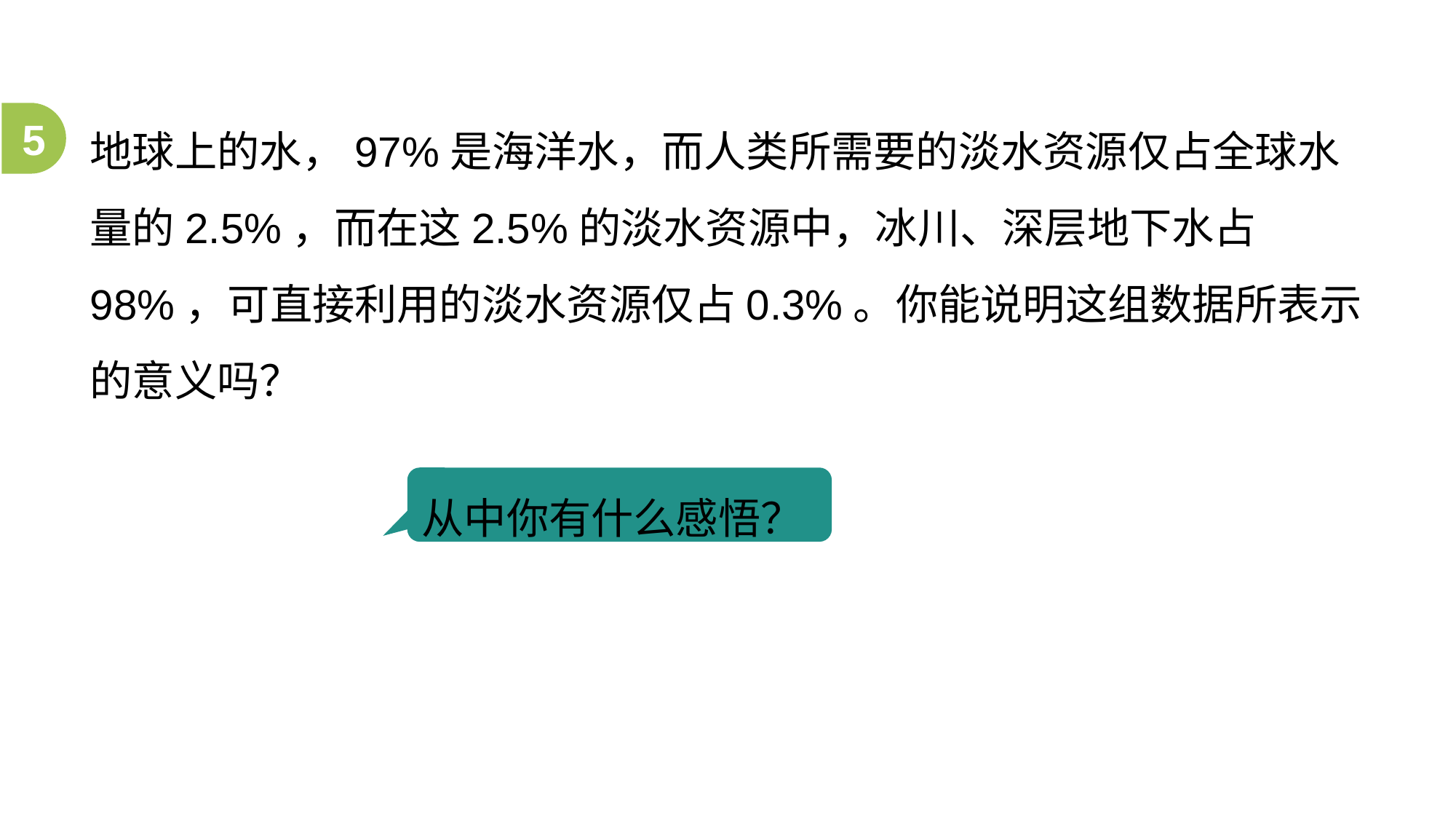

地球上的水，97%是海洋水，而人类所需要的淡水资源仅占全球水量的2.5%，而在这2.5%的淡水资源中，冰川、深层地下水占98%，可直接利用的淡水资源仅占0.3%。你能说明这组数据所表示的意义吗？
5
从中你有什么感悟？